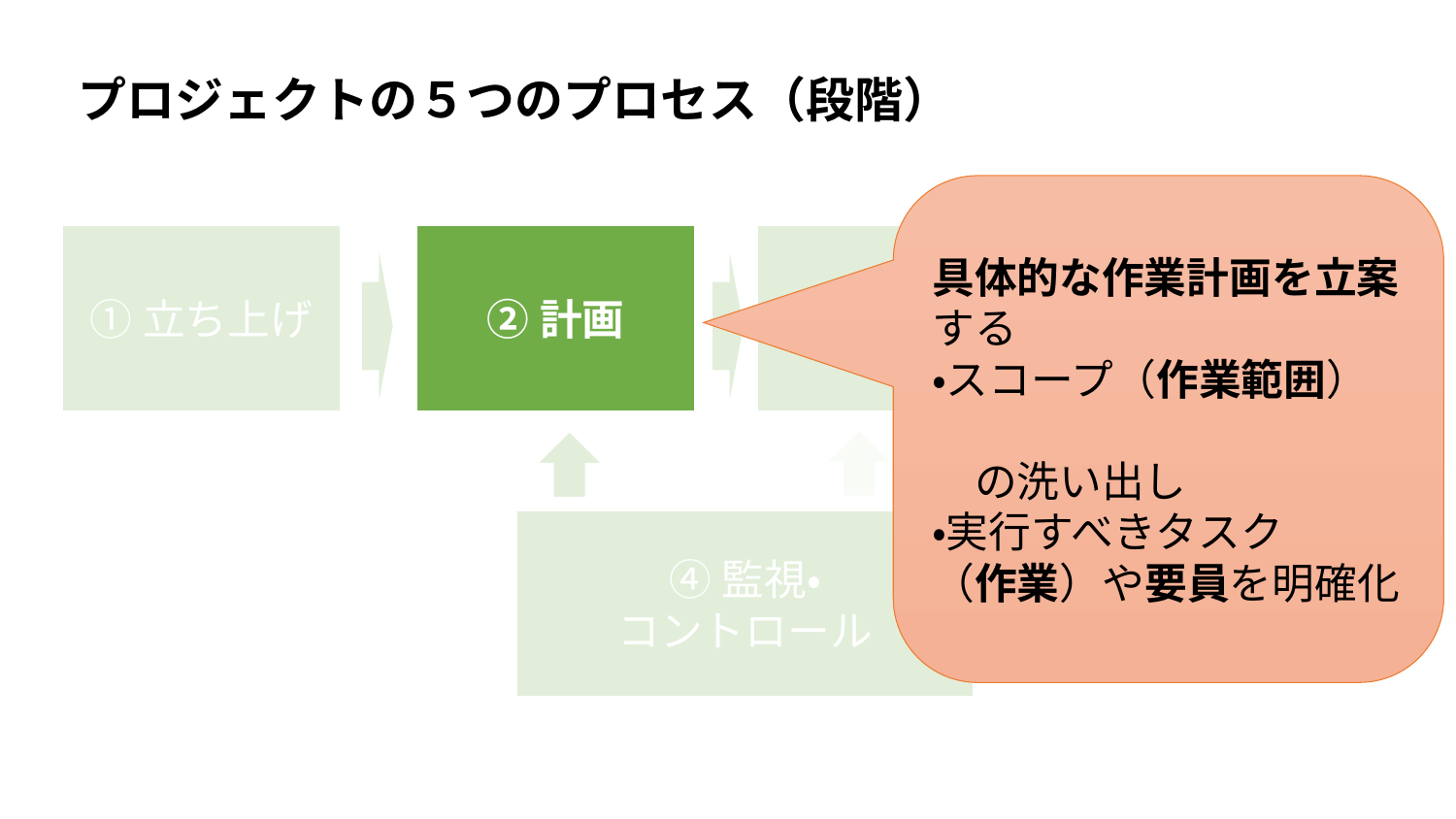

プロジェクトの５つのプロセス（段階）

具体的な作業計画を立案する
・スコープ（作業範囲）
　の洗い出し
・実行すべきタスク
（作業）や要員を明確化

①立ち上げ
②計画
③実行

⑤終結

④監視・
コントロール